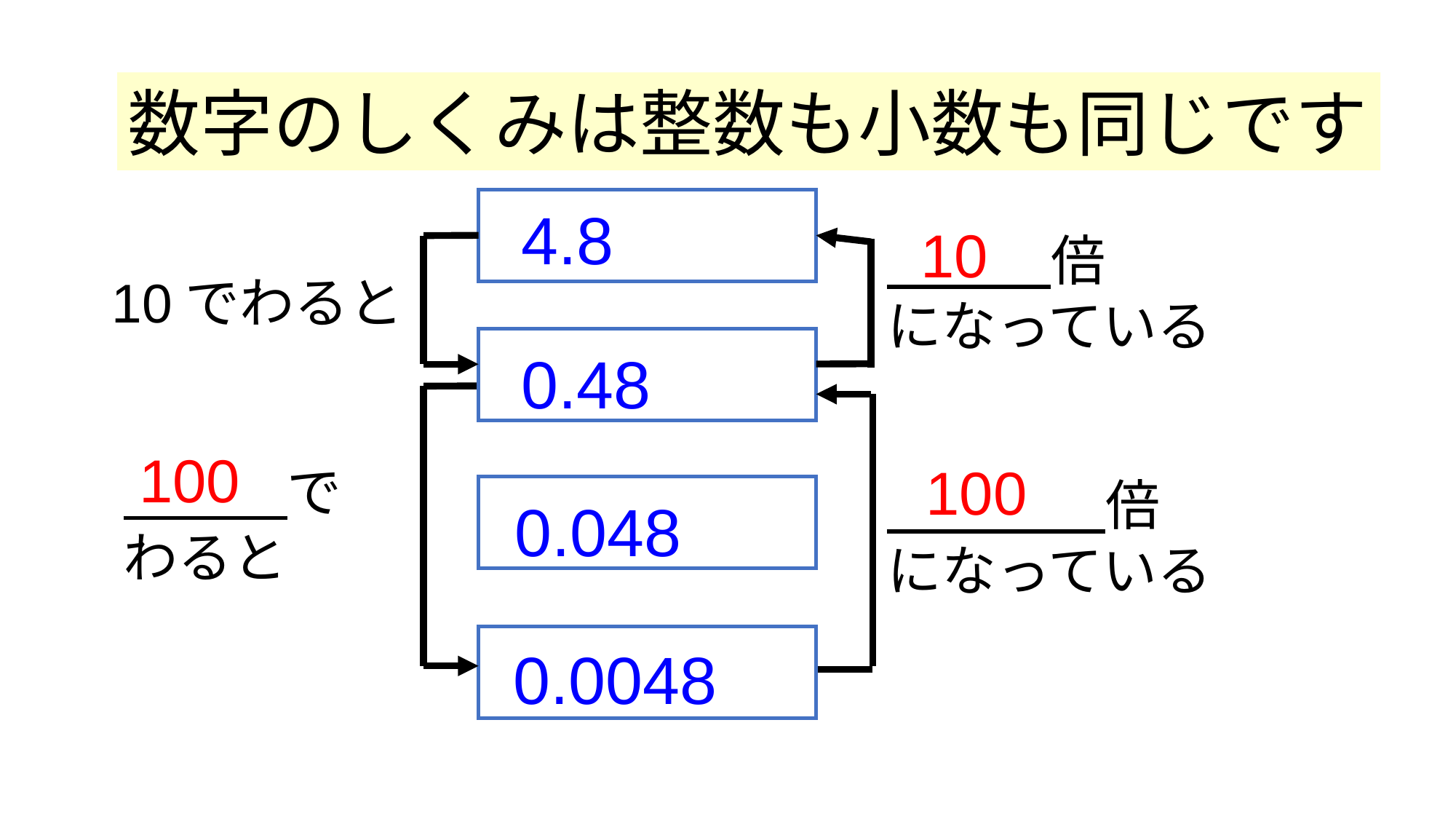

数字のしくみは整数も小数も同じです

4.8
10
　　　倍
になっている
10でわると

0.48
100
100
　　　で
わると
　　　　倍
になっている

0.048

0.0048